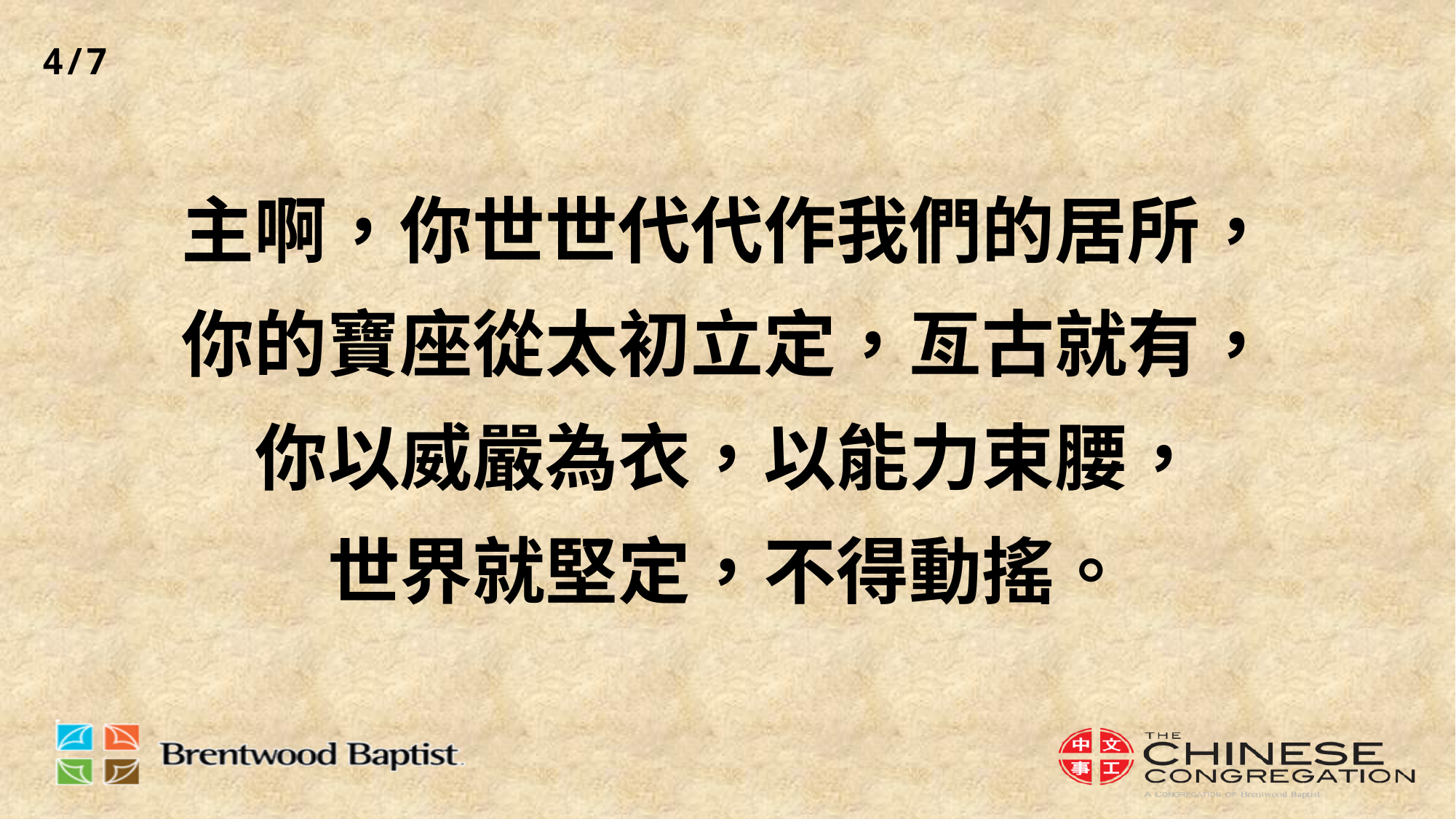

4/7
# 主啊，你世世代代作我們的居所， 你的寶座從太初立定，亙古就有， 你以威嚴為衣，以能力束腰， 世界就堅定，不得動搖。